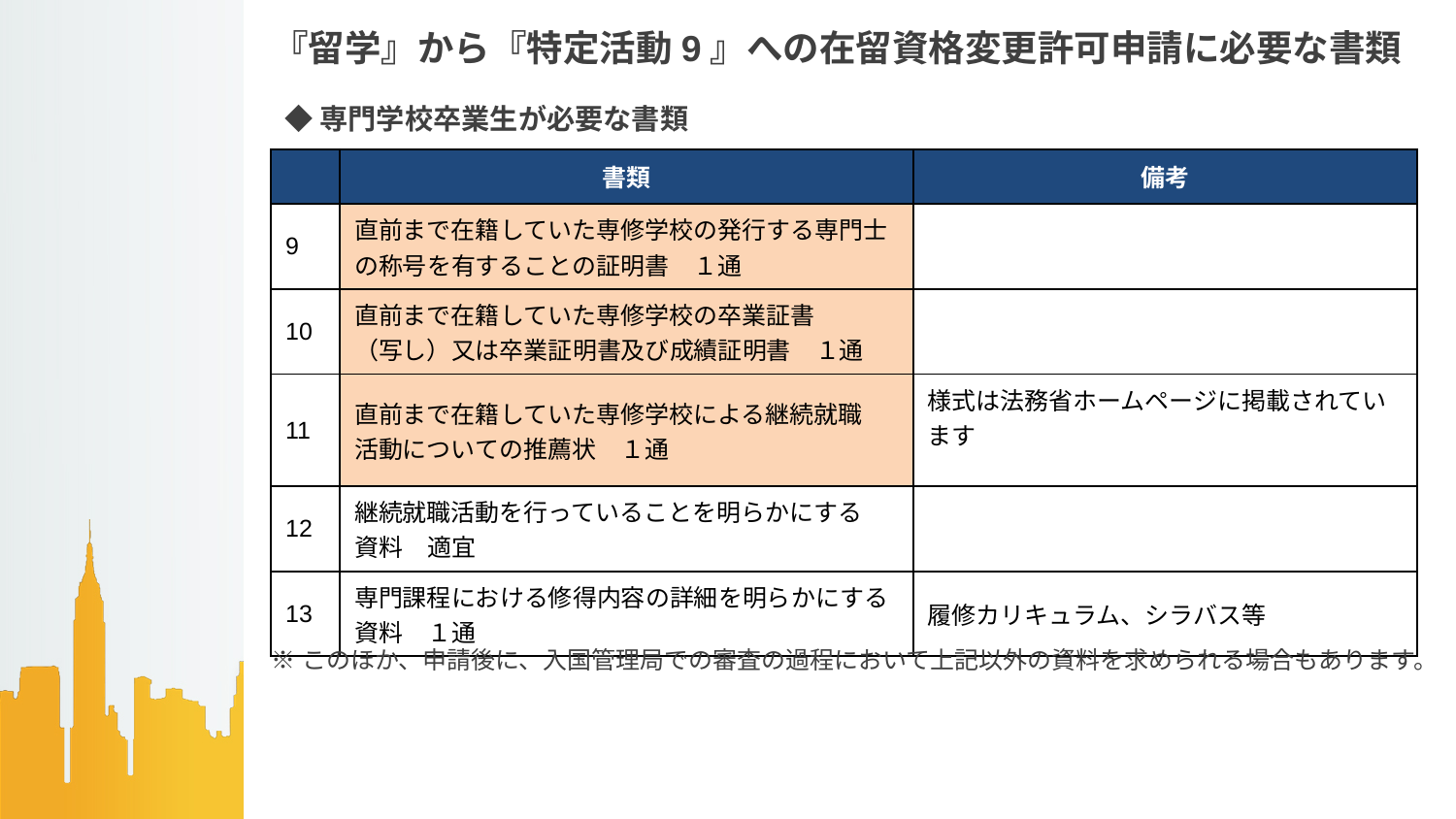

# 『留学』から『特定活動9』への在留資格変更許可申請に必要な書類
◆専門学校卒業生が必要な書類
|  | 書類 | 備考 |
| --- | --- | --- |
| 9 | 直前まで在籍していた専修学校の発行する専門士の称号を有することの証明書　１通 |  |
| 10 | 直前まで在籍していた専修学校の卒業証書 （写し）又は卒業証明書及び成績証明書　１通 |  |
| 11 | 直前まで在籍していた専修学校による継続就職 活動についての推薦状　１通 | 様式は法務省ホームページに掲載されています |
| 12 | 継続就職活動を行っていることを明らかにする 資料　適宜 |  |
| 13 | 専門課程における修得内容の詳細を明らかにする資料　１通 | 履修カリキュラム、シラバス等 |
※このほか、申請後に、入国管理局での審査の過程において上記以外の資料を求められる場合もあります。